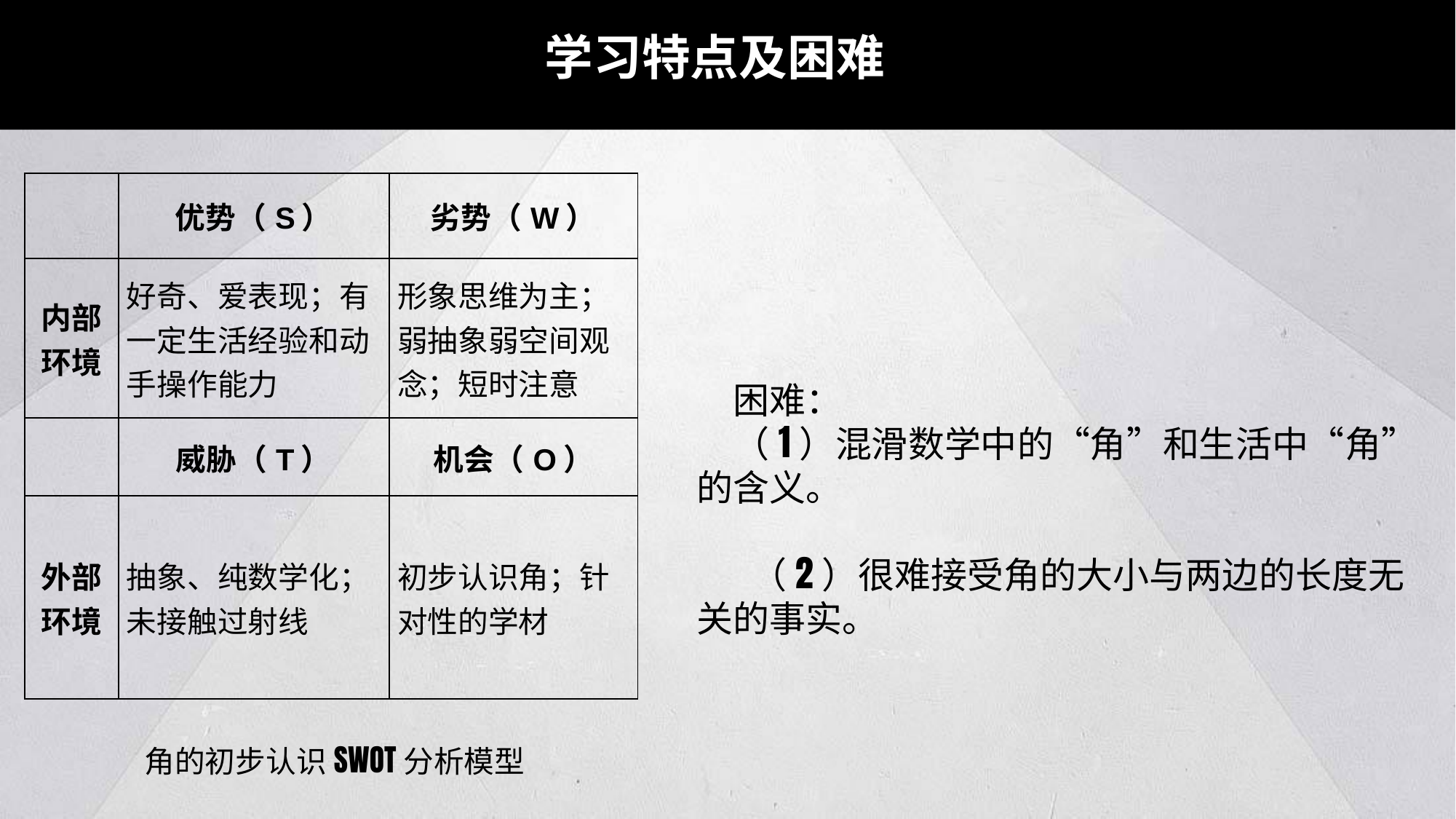

学习特点及困难
|  | 优势（S） | 劣势（W） |
| --- | --- | --- |
| 内部环境 | 好奇、爱表现；有一定生活经验和动手操作能力 | 形象思维为主；弱抽象弱空间观念；短时注意 |
|  | 威胁（T） | 机会（O） |
| 外部环境 | 抽象、纯数学化；未接触过射线 | 初步认识角；针对性的学材 |
困难：
（1）混滑数学中的“角”和生活中“角”的含义。

 （2）很难接受角的大小与两边的长度无关的事实。

角的初步认识SWOT分析模型